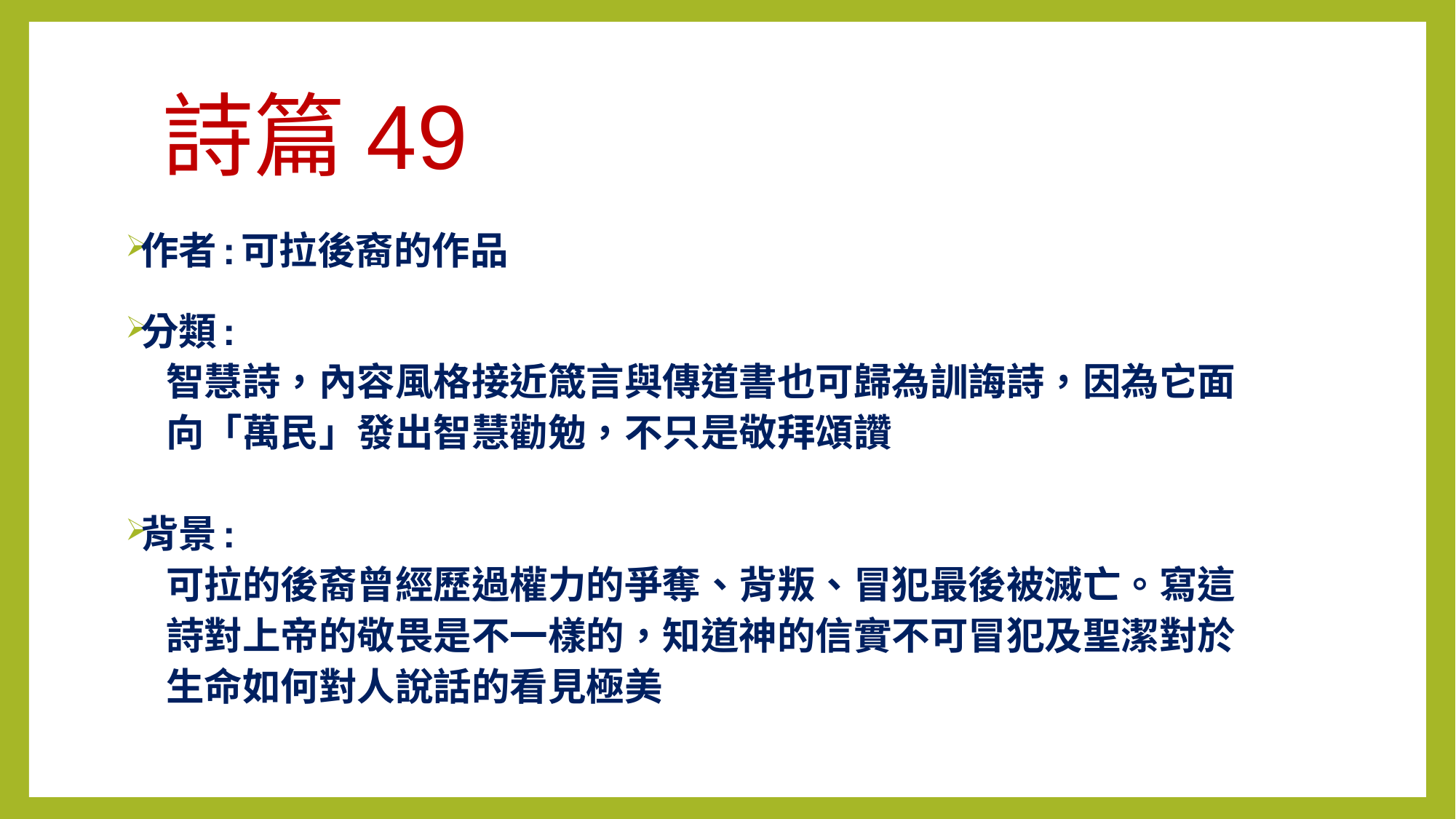

# 詩篇49
作者:可拉後裔的作品

分類:
    智慧詩，內容風格接近箴言與傳道書也可歸為訓誨詩，因為它面
    向「萬民」發出智慧勸勉，不只是敬拜頌讚

背景:
    可拉的後裔曾經歷過權力的爭奪、背叛、冒犯最後被滅亡。寫這
    詩對上帝的敬畏是不一樣的，知道神的信實不可冒犯及聖潔對於
    生命如何對人說話的看見極美